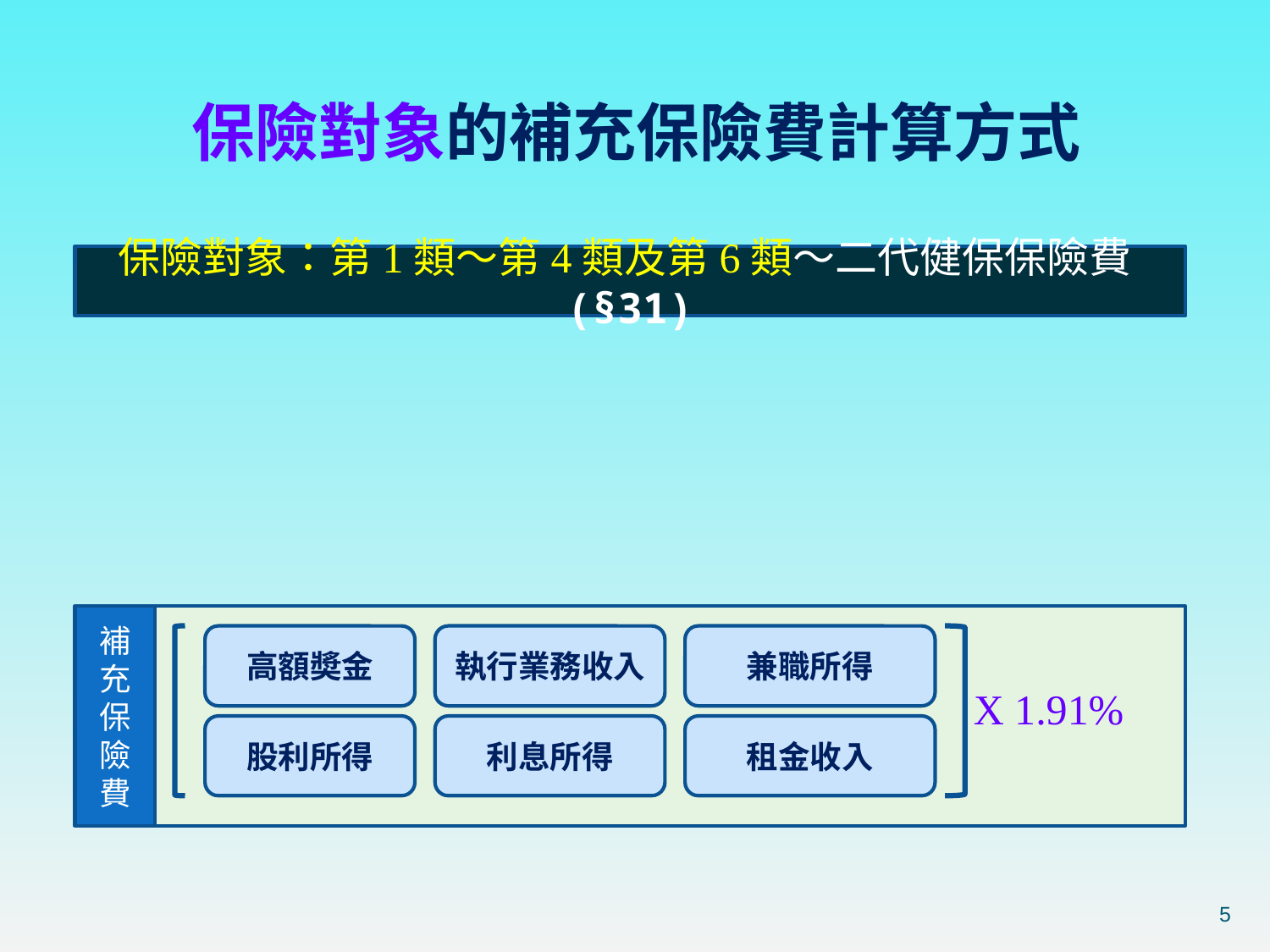

保險對象的補充保險費計算方式

保險對象：第1類～第4類及第6類～二代健保保險費(§31)
補充保險費

高額奬金
執行業務收入
兼職所得

X 1.91%
股利所得
利息所得
租金收入
5